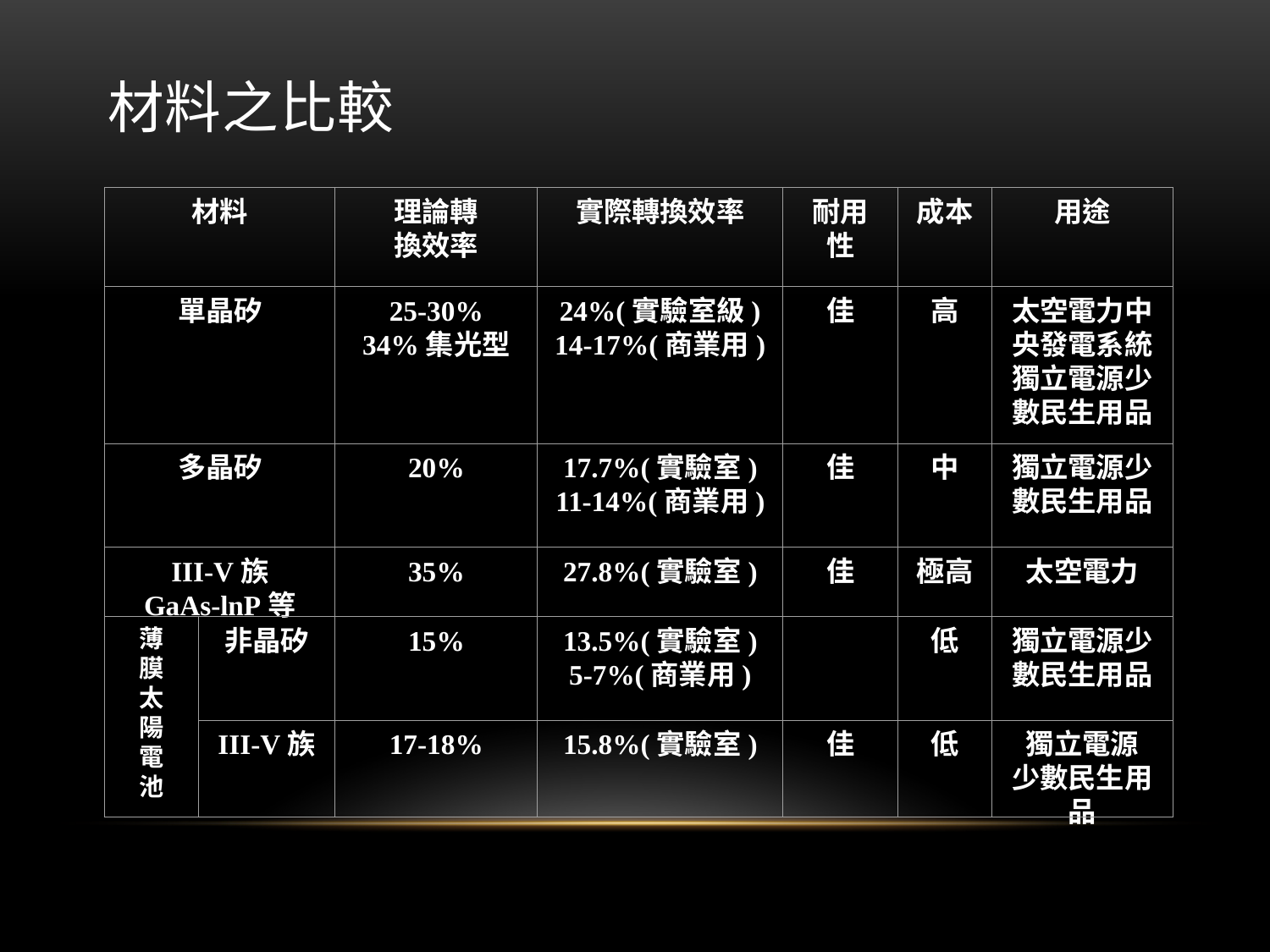

# 材料之比較

材料

理論轉
換效率

實際轉換效率

耐用性

成本

用途

單晶矽

25-30%
34%集光型

24%(實驗室級)
14-17%(商業用)

佳

高

太空電力中央發電系統
獨立電源少數民生用品

多晶矽

20%

17.7%(實驗室)
11-14%(商業用)

佳

中

獨立電源少數民生用品

III-V族
GaAs-lnP等

35%

27.8%(實驗室)

佳

極高

太空電力

薄
膜
太
陽
電
池

非晶矽

15%

13.5%(實驗室)
5-7%(商業用)

低

獨立電源少數民生用品

III-V族

17-18%

15.8%(實驗室)

佳

低

獨立電源
少數民生用品